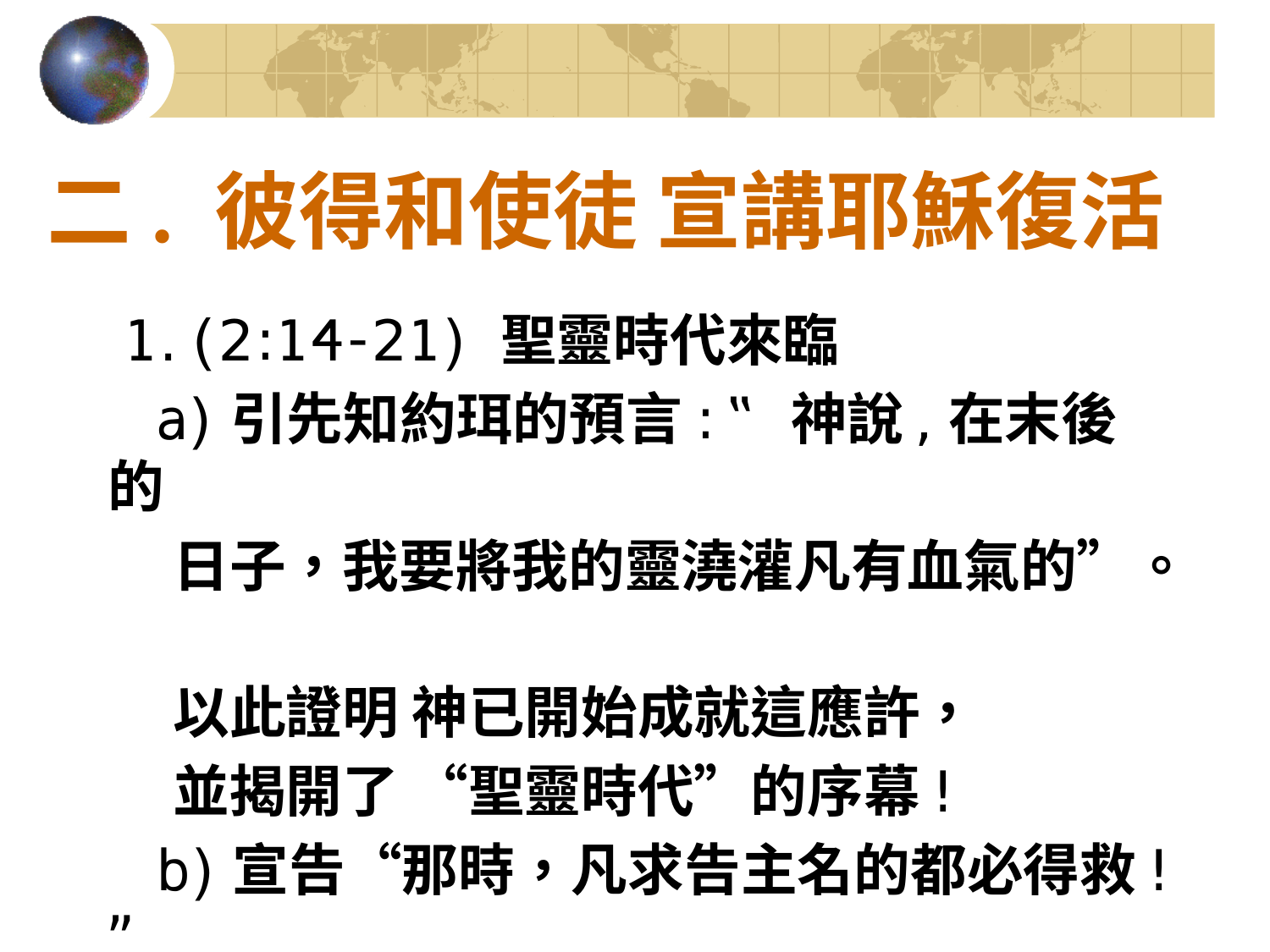

# 二. 彼得和使徒 宣講耶穌復活
 1. (2:14-21) 聖靈時代來臨
   a)引先知約珥的預言: “ 神說,在末後的
    日子，我要將我的靈澆灌凡有血氣的”。
    以此證明 神已開始成就這應許，
    並揭開了 “聖靈時代”的序幕!
   b)宣告“那時，凡求告主名的都必得救!”